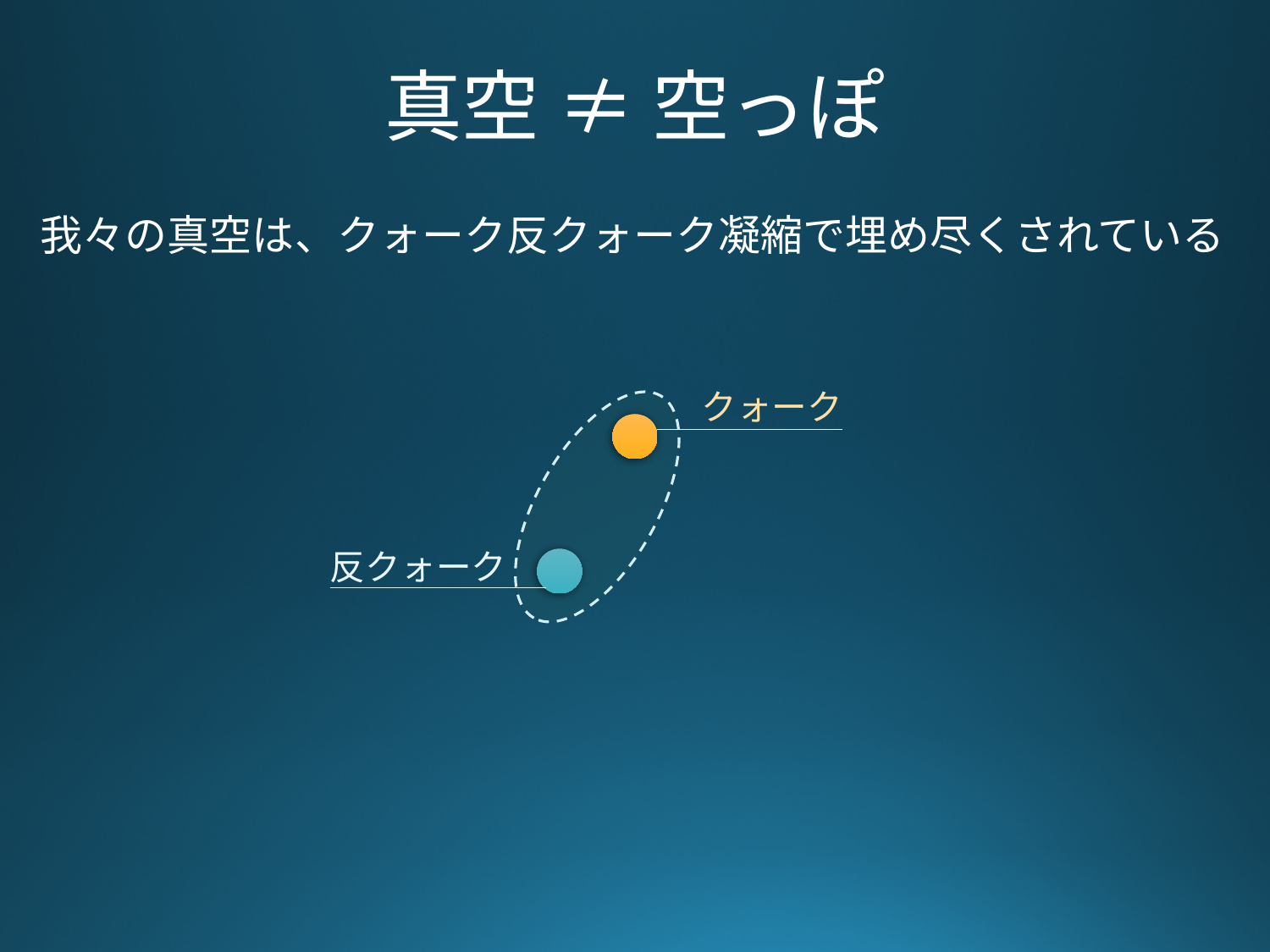

# 真空 ≠ 空っぽ
我々の真空は、クォーク反クォーク凝縮で埋め尽くされている
クォーク

反クォーク